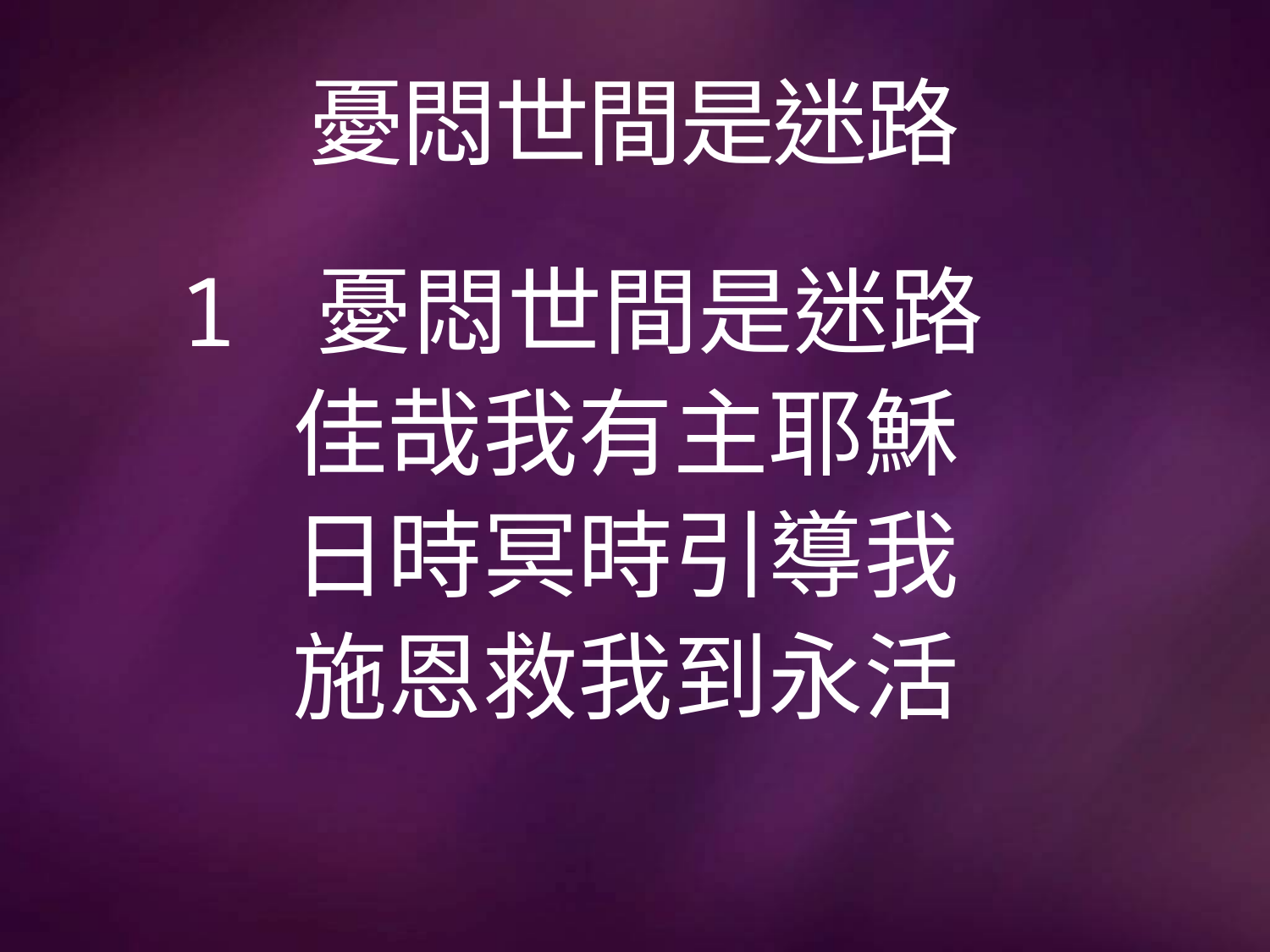

# 憂悶世間是迷路
1 憂悶世間是迷路
  佳哉我有主耶穌
  日時冥時引導我
  施恩救我到永活